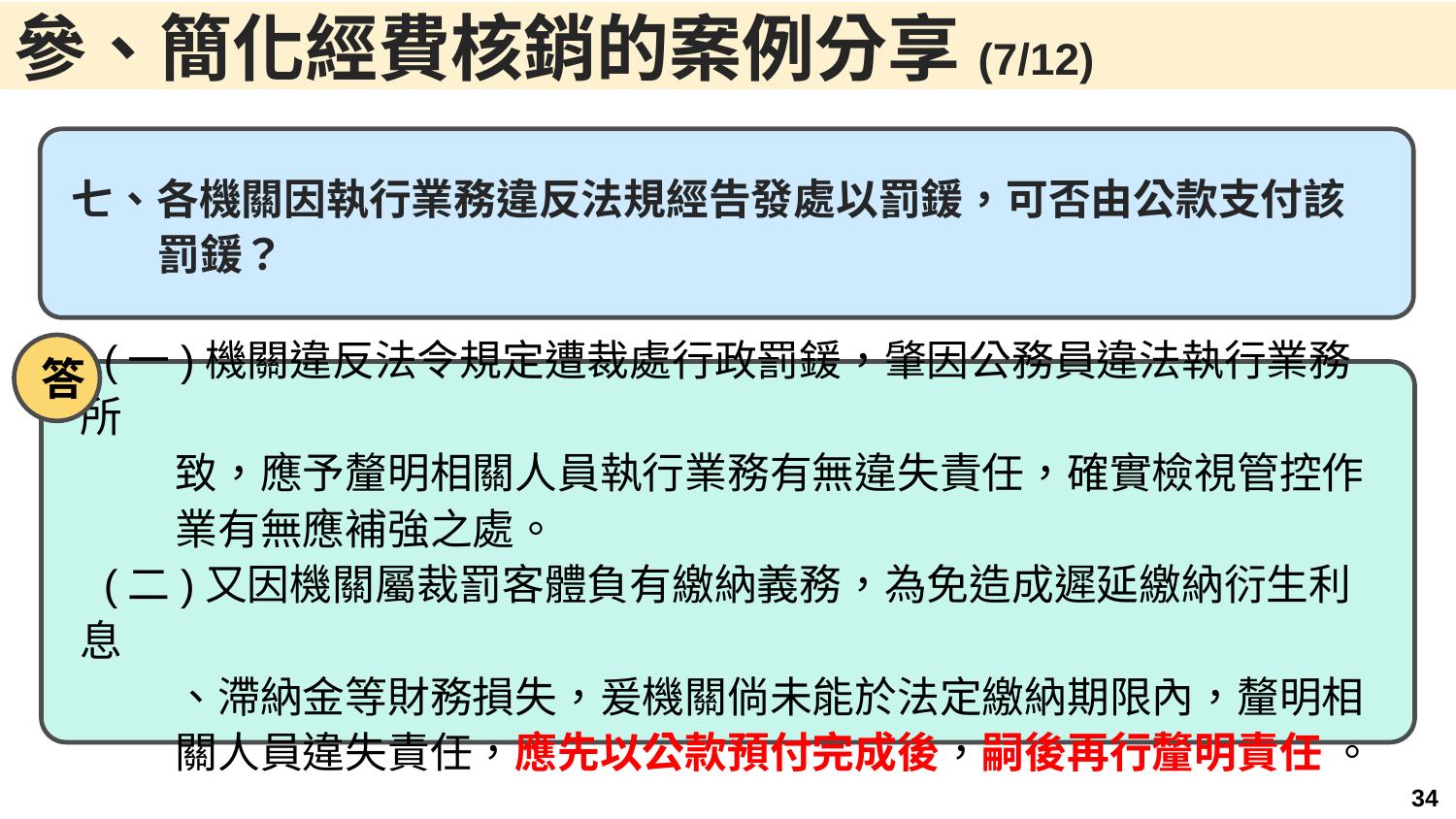

參、簡化經費核銷的案例分享(7/12)

七、各機關因執行業務違反法規經告發處以罰鍰，可否由公款支付該
罰鍰？
答

  (一)機關違反法令規定遭裁處行政罰鍰，肇因公務員違法執行業務所
         致，應予釐明相關人員執行業務有無違失責任，確實檢視管控作
         業有無應補強之處。
  (二)又因機關屬裁罰客體負有繳納義務，為免造成遲延繳納衍生利息
         、滯納金等財務損失，爰機關倘未能於法定繳納期限內，釐明相
         關人員違失責任，應先以公款預付完成後，嗣後再行釐明責任 。
34